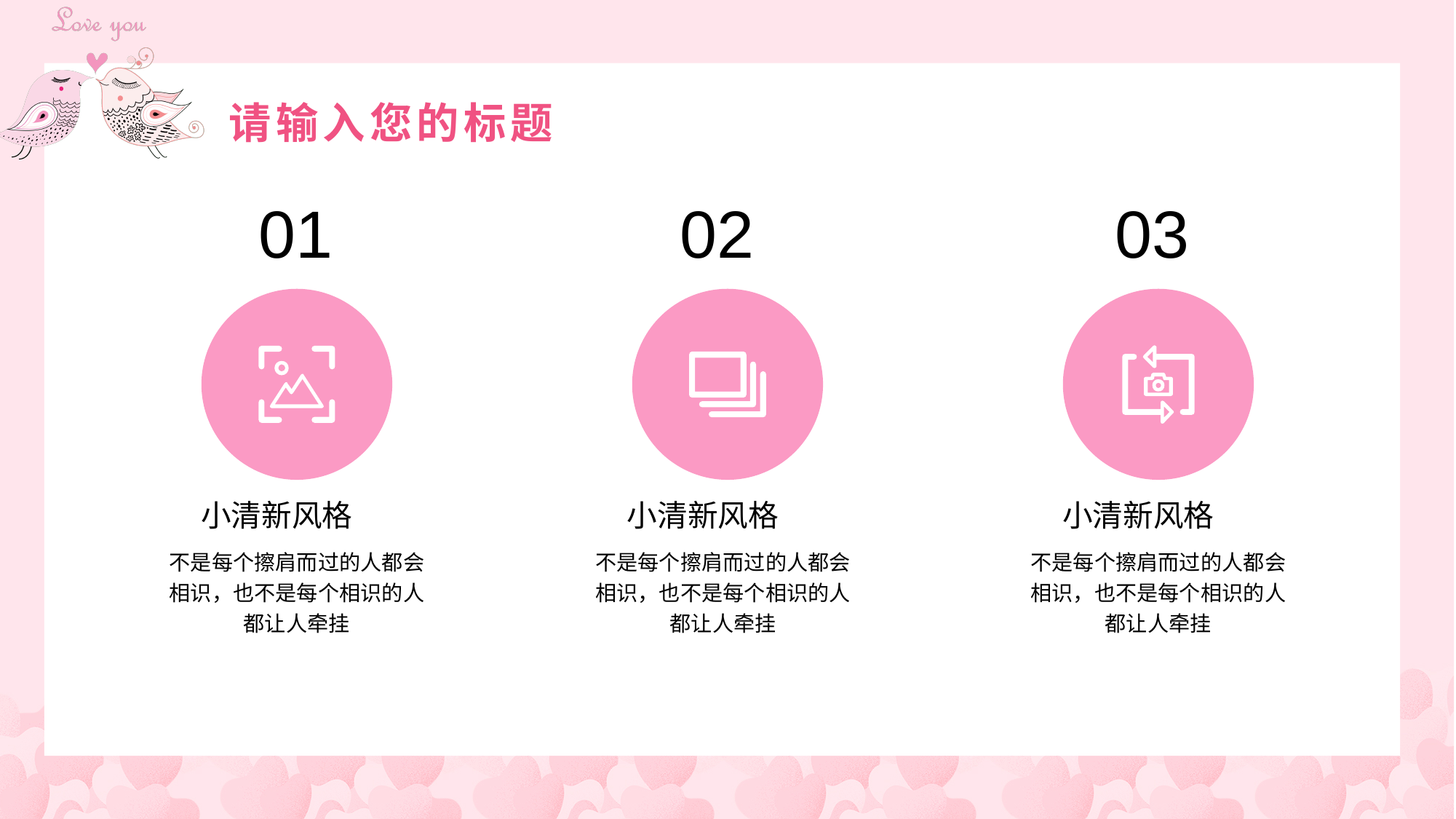

请输入您的标题
01
02
03

小清新风格
不是每个擦肩而过的人都会相识，也不是每个相识的人都让人牵挂
小清新风格
不是每个擦肩而过的人都会相识，也不是每个相识的人都让人牵挂
小清新风格
不是每个擦肩而过的人都会相识，也不是每个相识的人都让人牵挂